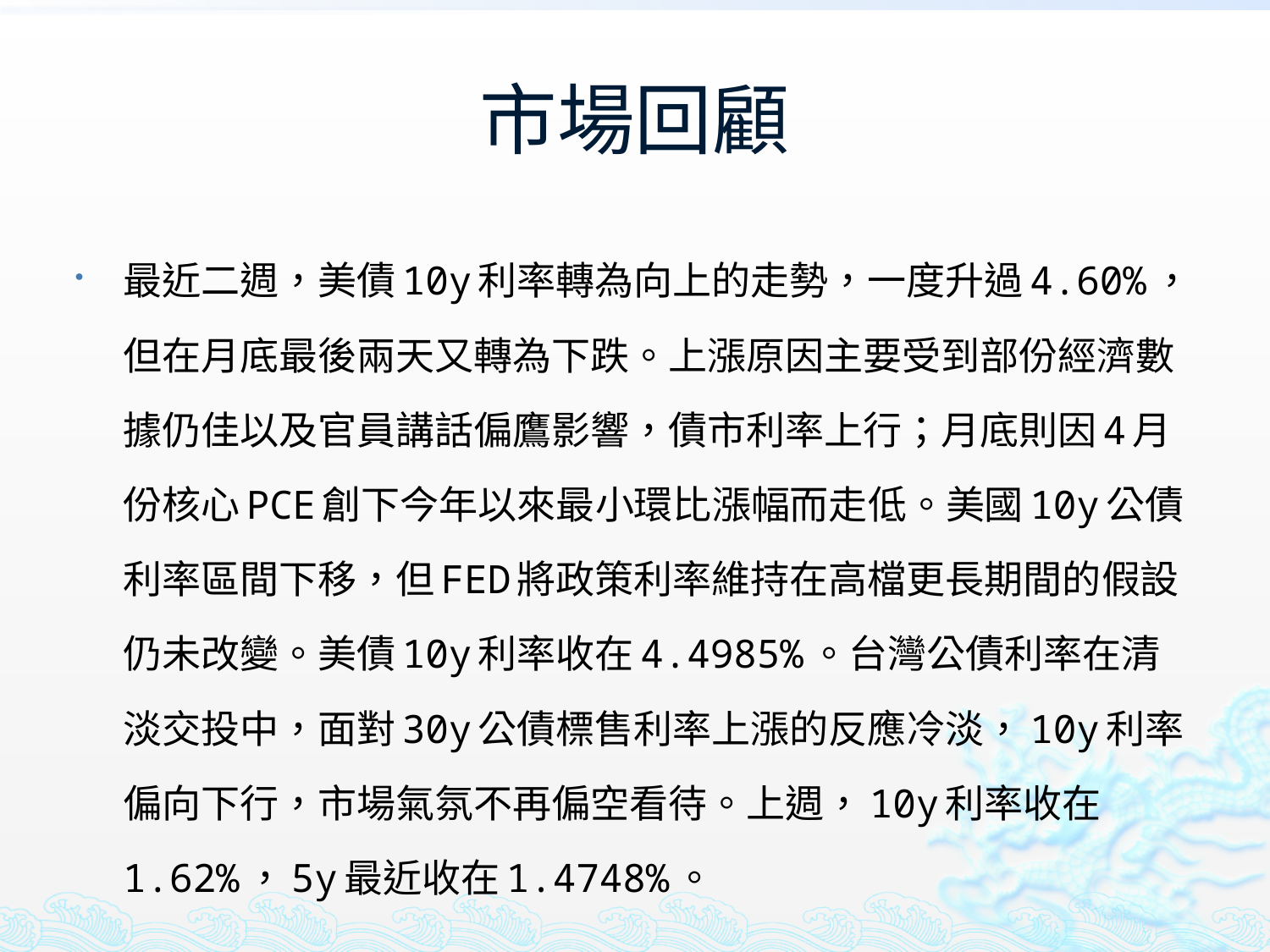

# 市場回顧
最近二週，美債10y利率轉為向上的走勢，一度升過4.60%，但在月底最後兩天又轉為下跌。上漲原因主要受到部份經濟數據仍佳以及官員講話偏鷹影響，債市利率上行；月底則因4月份核心PCE創下今年以來最小環比漲幅而走低。美國10y公債利率區間下移，但FED將政策利率維持在高檔更長期間的假設仍未改變。美債10y利率收在4.4985%。台灣公債利率在清淡交投中，面對30y公債標售利率上漲的反應冷淡，10y利率偏向下行，市場氣氛不再偏空看待。上週，10y利率收在1.62%，5y最近收在1.4748%。